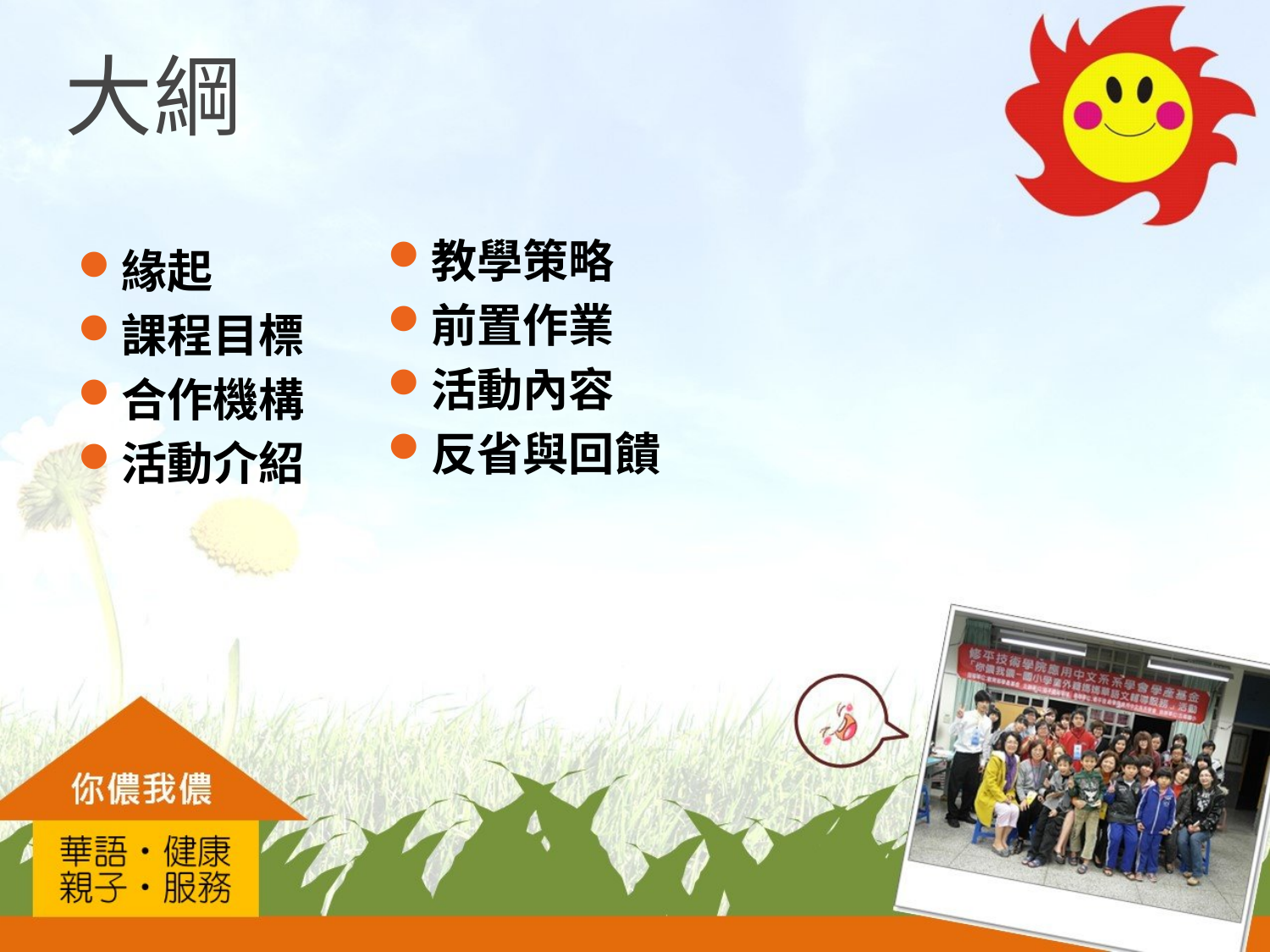

# 大綱
教學策略
前置作業
活動內容
反省與回饋

緣起
課程目標
合作機構
活動介紹